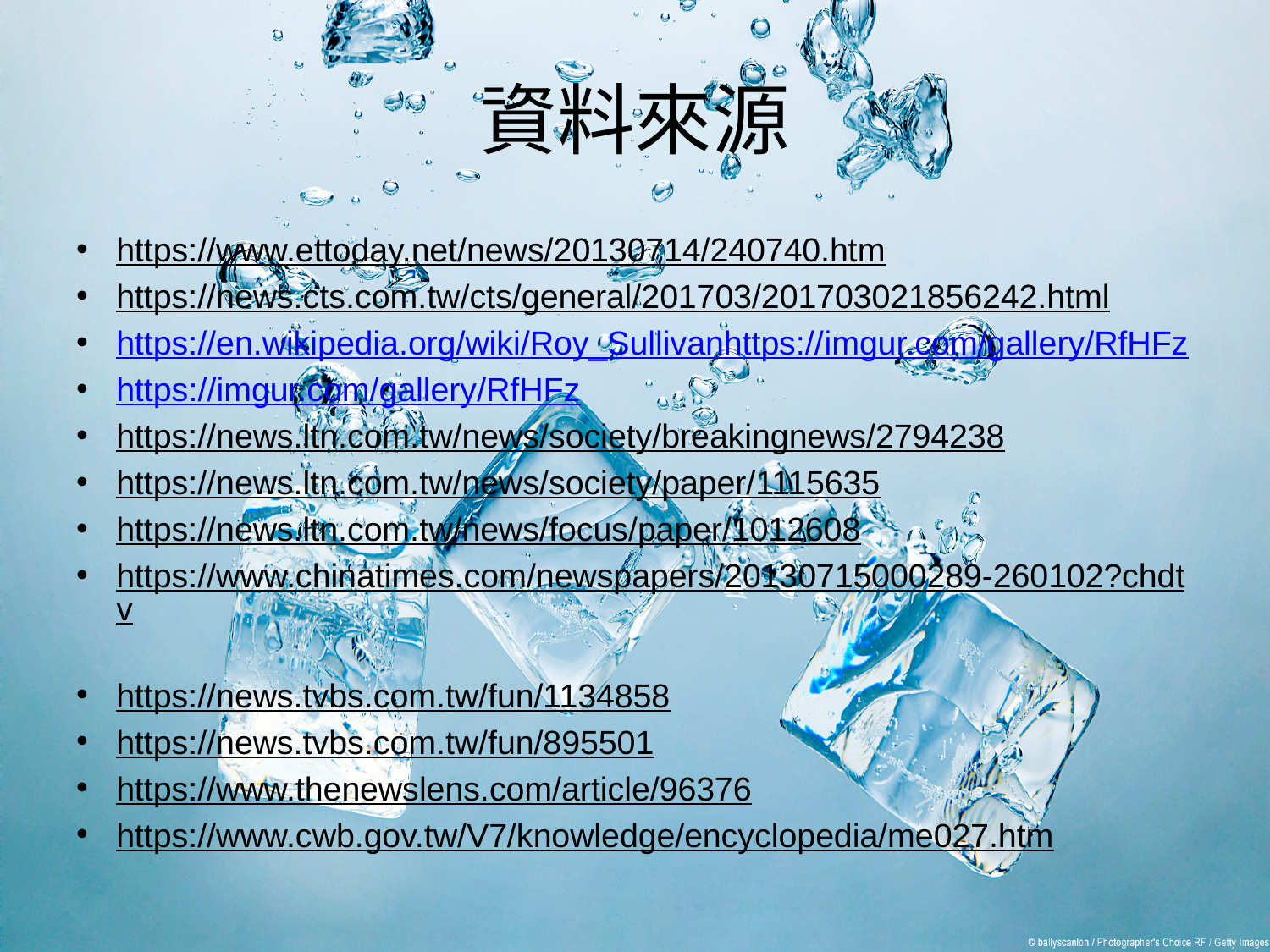

# 資料來源
https://www.ettoday.net/news/20130714/240740.htm
https://news.cts.com.tw/cts/general/201703/201703021856242.html
https://en.wikipedia.org/wiki/Roy_Sullivanhttps://imgur.com/gallery/RfHFz
https://imgur.com/gallery/RfHFz
https://news.ltn.com.tw/news/society/breakingnews/2794238
https://news.ltn.com.tw/news/society/paper/1115635
https://news.ltn.com.tw/news/focus/paper/1012608
https://www.chinatimes.com/newspapers/20130715000289-260102?chdtv
https://news.tvbs.com.tw/fun/1134858
https://news.tvbs.com.tw/fun/895501
https://www.thenewslens.com/article/96376
https://www.cwb.gov.tw/V7/knowledge/encyclopedia/me027.htm